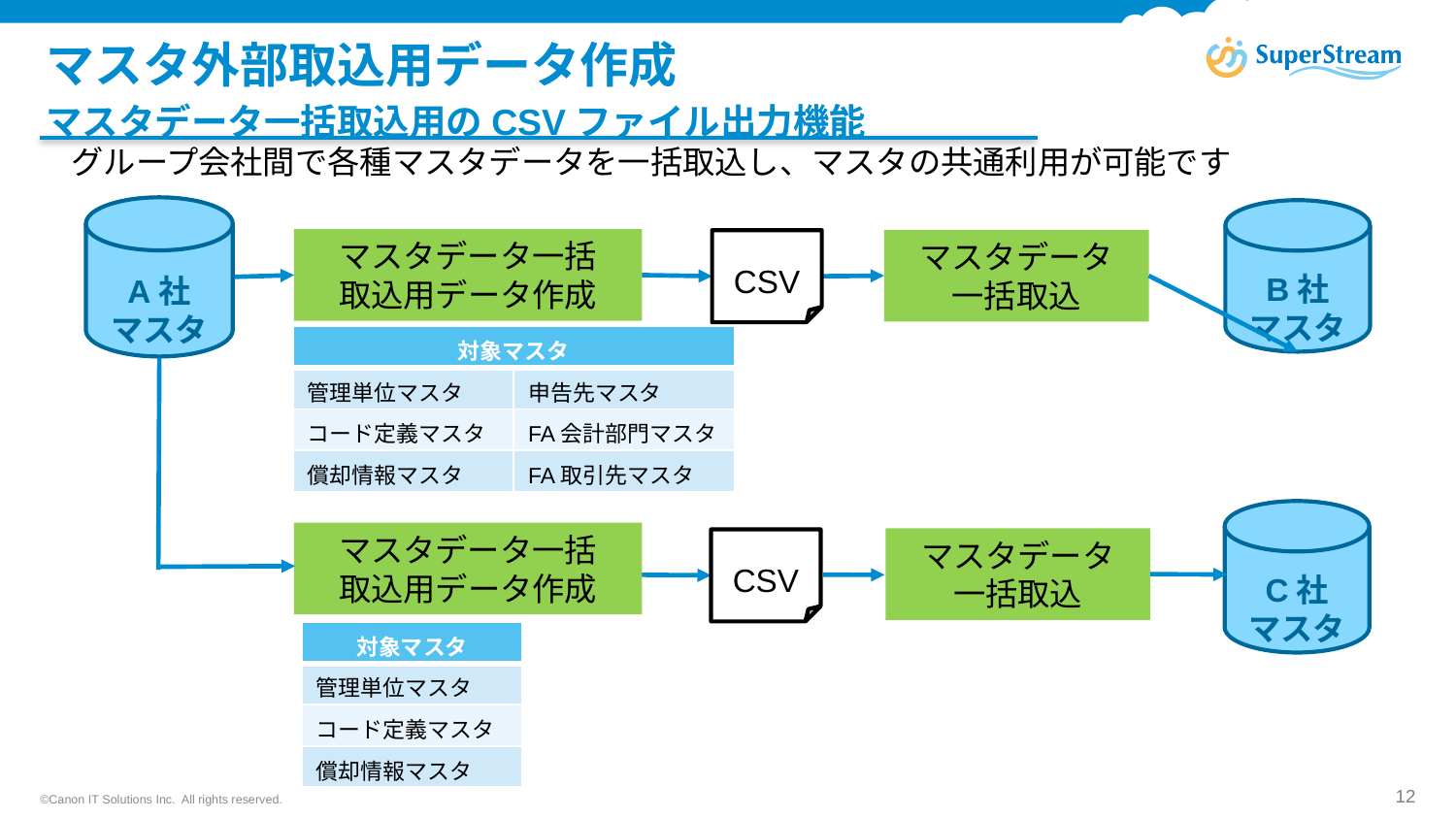

# マスタ外部取込用データ作成
マスタデータ一括取込用のCSVファイル出力機能
グループ会社間で各種マスタデータを一括取込し、マスタの共通利用が可能です

A社
マスタ

B社
マスタ
マスタデータ一括
取込用データ作成
マスタデータ
一括取込
CSV
| 対象マスタ |  |
| --- | --- |
| 管理単位マスタ | 申告先マスタ |
| コード定義マスタ | FA会計部門マスタ |
| 償却情報マスタ | FA取引先マスタ |

C社
マスタ
マスタデータ一括
取込用データ作成
マスタデータ
一括取込
CSV
| 対象マスタ |
| --- |
| 管理単位マスタ |
| コード定義マスタ |
| 償却情報マスタ |
©Canon IT Solutions Inc.  All rights reserved.
12